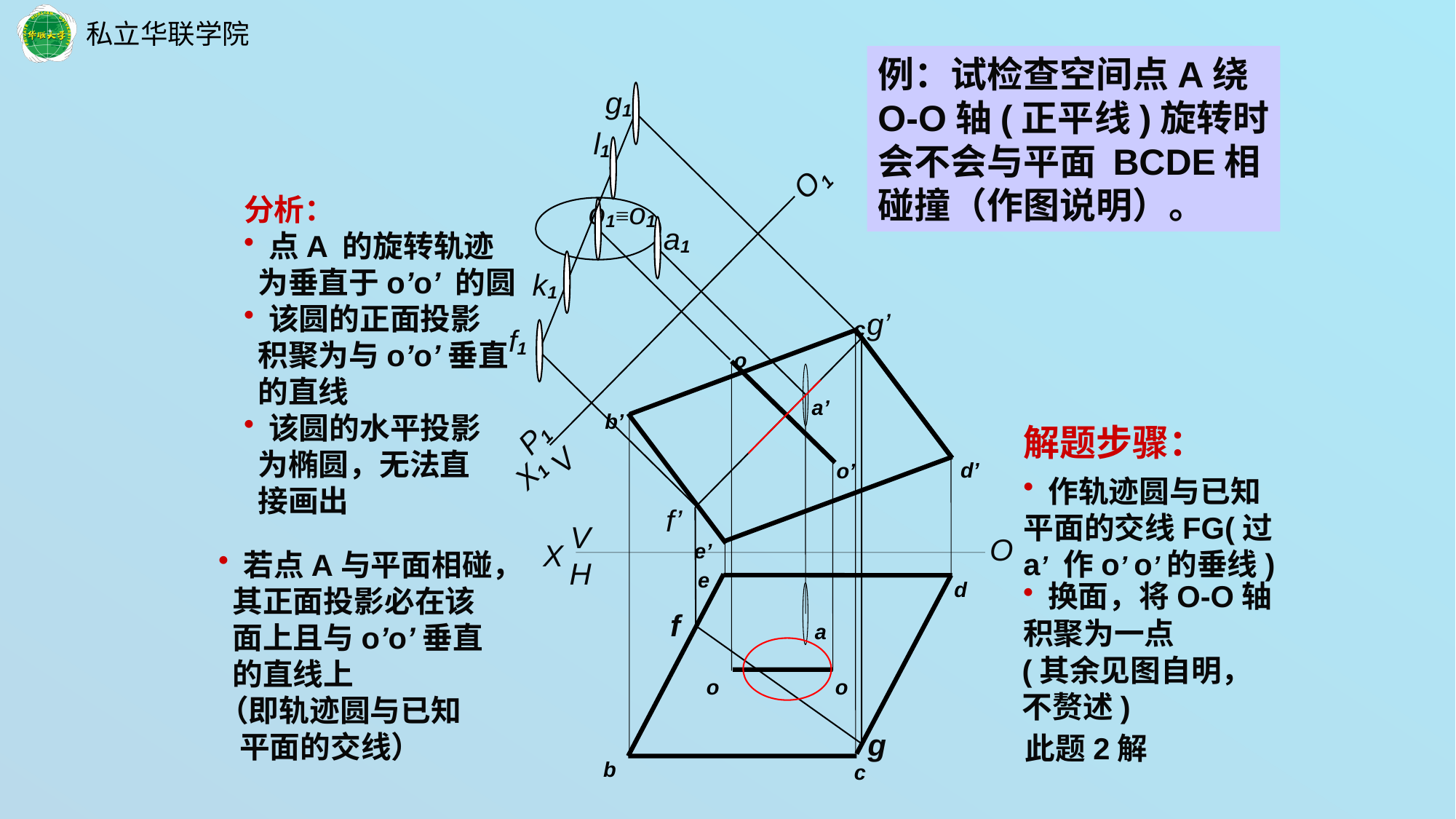

例：试检查空间点A绕
O-O轴(正平线)旋转时
会不会与平面 BCDE相
碰撞（作图说明）。
g1

l1

O1

P1
V
X1
分析：
 点A 的旋转轨迹
 为垂直于o’o’ 的圆
 该圆的正面投影
 积聚为与o’o’垂直
 的直线
 该圆的水平投影
 为椭圆，无法直
 接画出
o1≡o1

a1

k1
c’
o

a’
b’
d’
o’
e’

e
d
a
o
o
b
c
g’
f1

解题步骤：

 作轨迹圆与已知平面的交线FG(过a’ 作o’ o’的垂线)
f’

V
H
O
X
 若点A与平面相碰，
 其正面投影必在该
 面上且与o’o’垂直
 的直线上
（即轨迹圆与已知
  平面的交线）
 换面，将O-O轴积聚为一点
f

(其余见图自明，不赘述)
g
此题2解